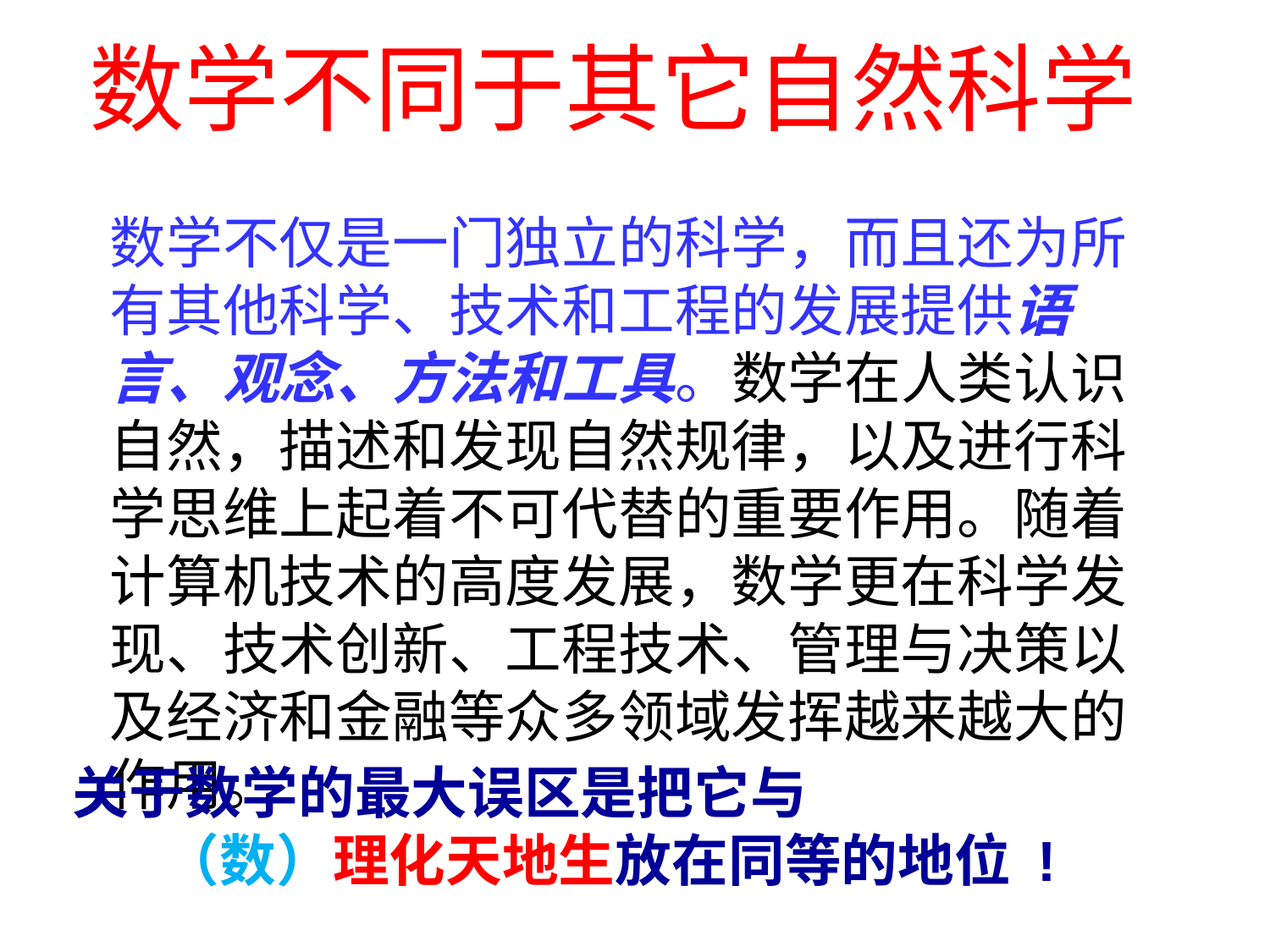

数学不同于其它自然科学
数学不仅是一门独立的科学，而且还为所有其他科学、技术和工程的发展提供语言、观念、方法和工具。数学在人类认识自然，描述和发现自然规律，以及进行科学思维上起着不可代替的重要作用。随着计算机技术的高度发展，数学更在科学发现、技术创新、工程技术、管理与决策以及经济和金融等众多领域发挥越来越大的作用。
关于数学的最大误区是把它与
      （数）理化天地生放在同等的地位 !